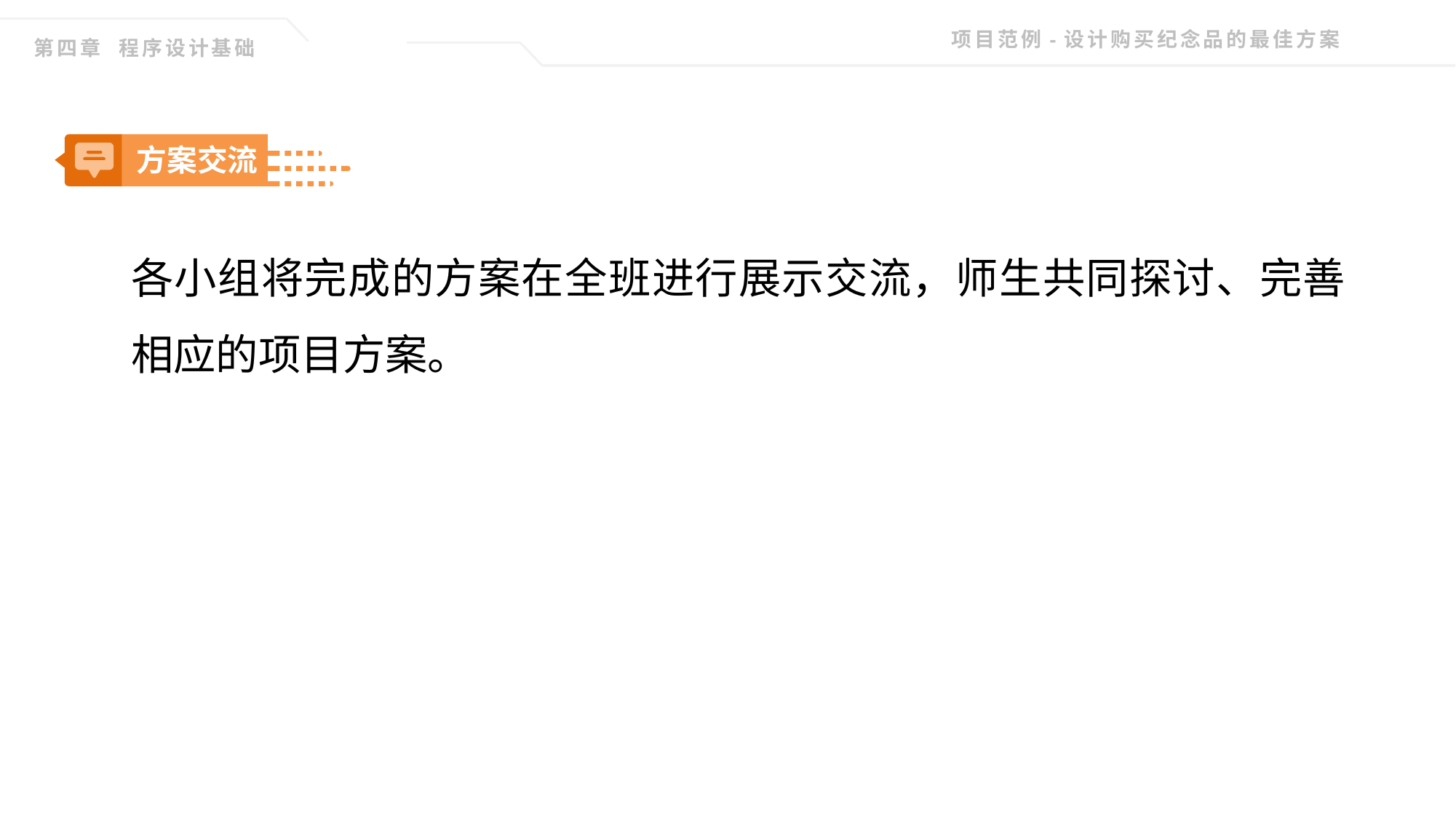

项目范例-设计购买纪念品的最佳方案
第四章  程序设计基础

方案交流
各小组将完成的方案在全班进行展示交流，师生共同探讨、完善相应的项目方案。